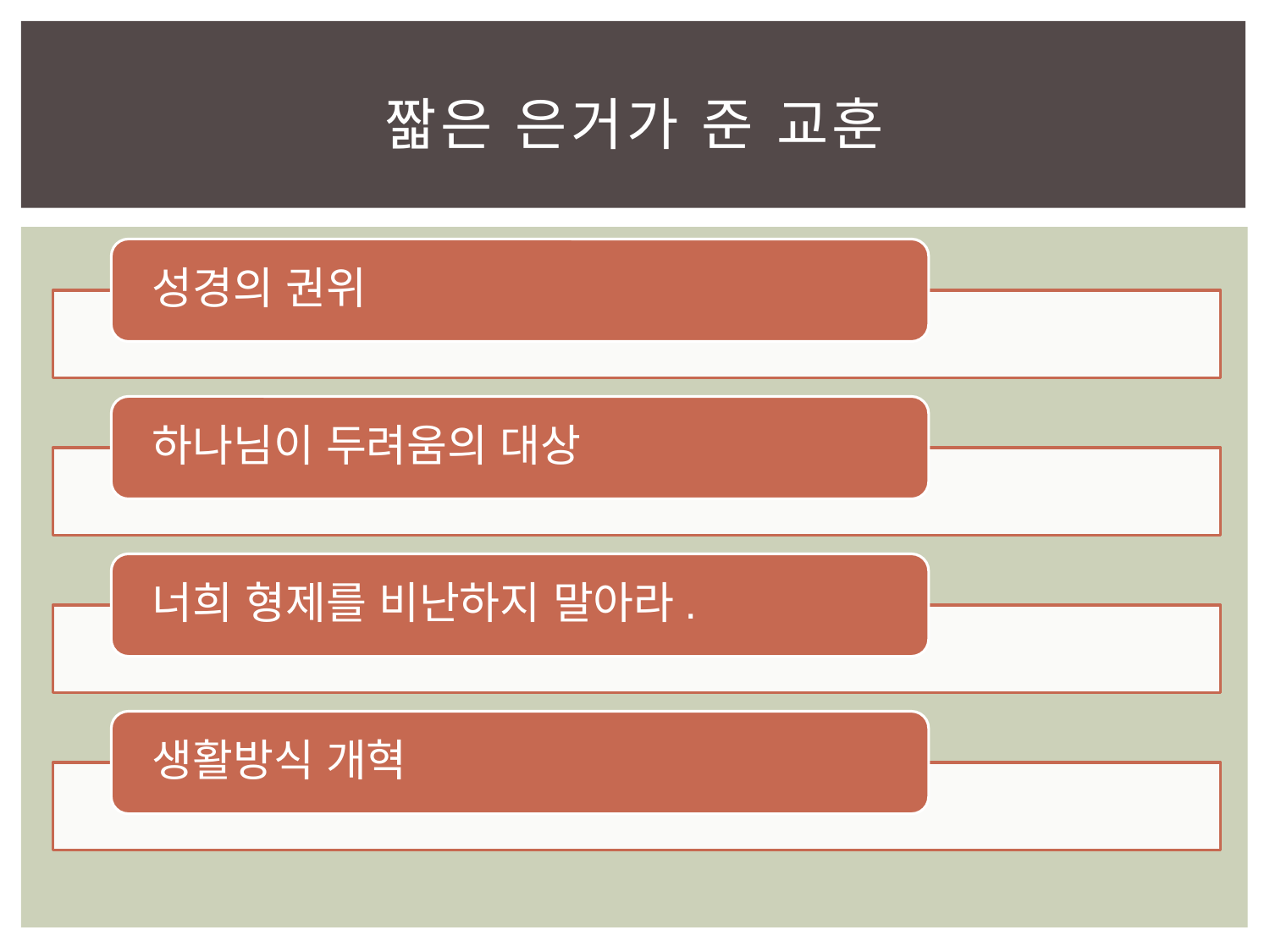

# 짧은 은거가 준 교훈
성경의 권위
하나님이 두려움의 대상
너희 형제를 비난하지 말아라.
생활방식 개혁